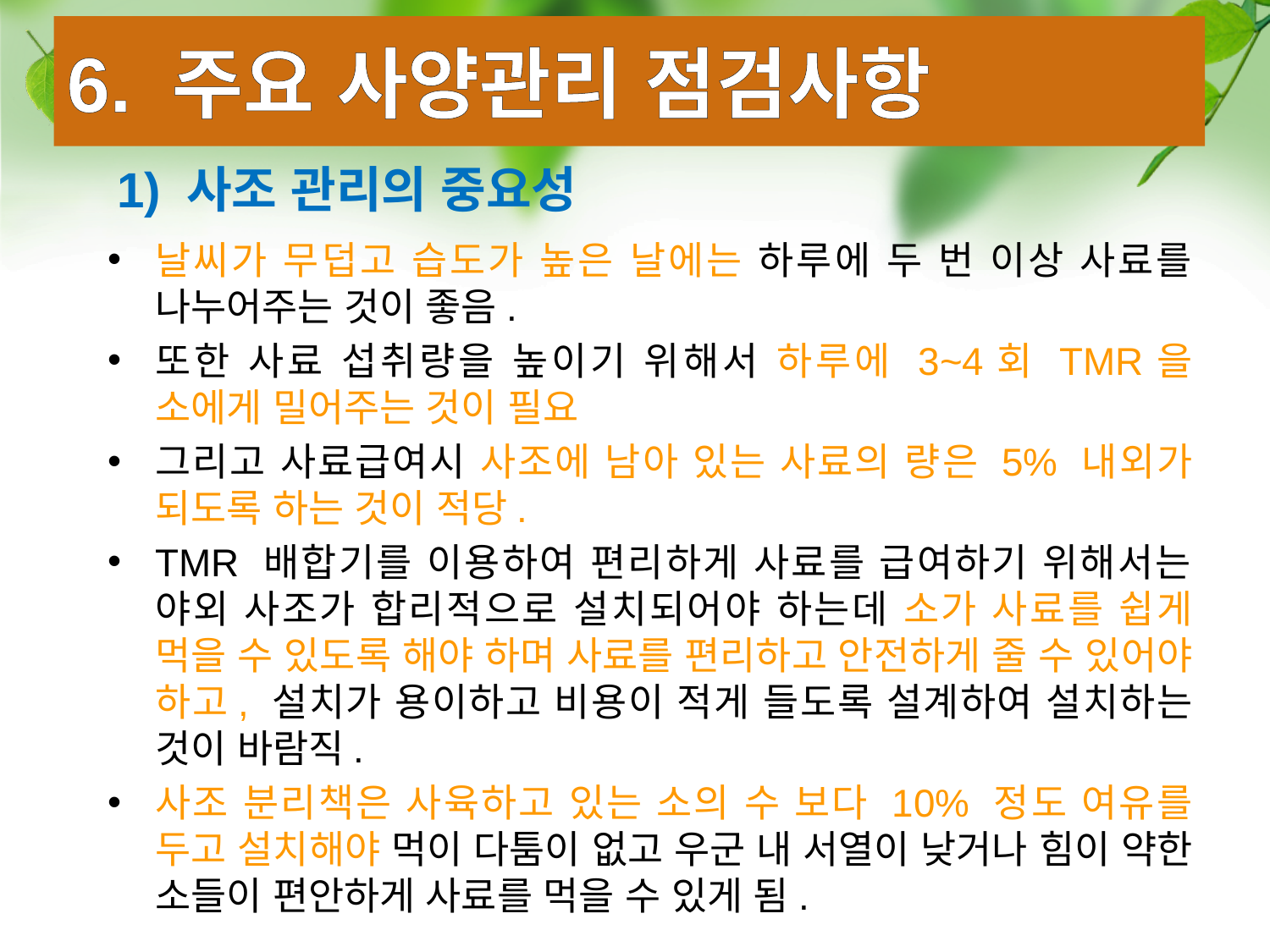

6. 주요 사양관리 점검사항
1) 사조 관리의 중요성
날씨가 무덥고 습도가 높은 날에는 하루에 두 번 이상 사료를 나누어주는 것이 좋음.
또한 사료 섭취량을 높이기 위해서 하루에 3~4회 TMR을 소에게 밀어주는 것이 필요
그리고 사료급여시 사조에 남아 있는 사료의 량은 5% 내외가 되도록 하는 것이 적당.
TMR 배합기를 이용하여 편리하게 사료를 급여하기 위해서는 야외 사조가 합리적으로 설치되어야 하는데 소가 사료를 쉽게 먹을 수 있도록 해야 하며 사료를 편리하고 안전하게 줄 수 있어야 하고, 설치가 용이하고 비용이 적게 들도록 설계하여 설치하는 것이 바람직.
사조 분리책은 사육하고 있는 소의 수 보다 10% 정도 여유를 두고 설치해야 먹이 다툼이 없고 우군 내 서열이 낮거나 힘이 약한 소들이 편안하게 사료를 먹을 수 있게 됨.